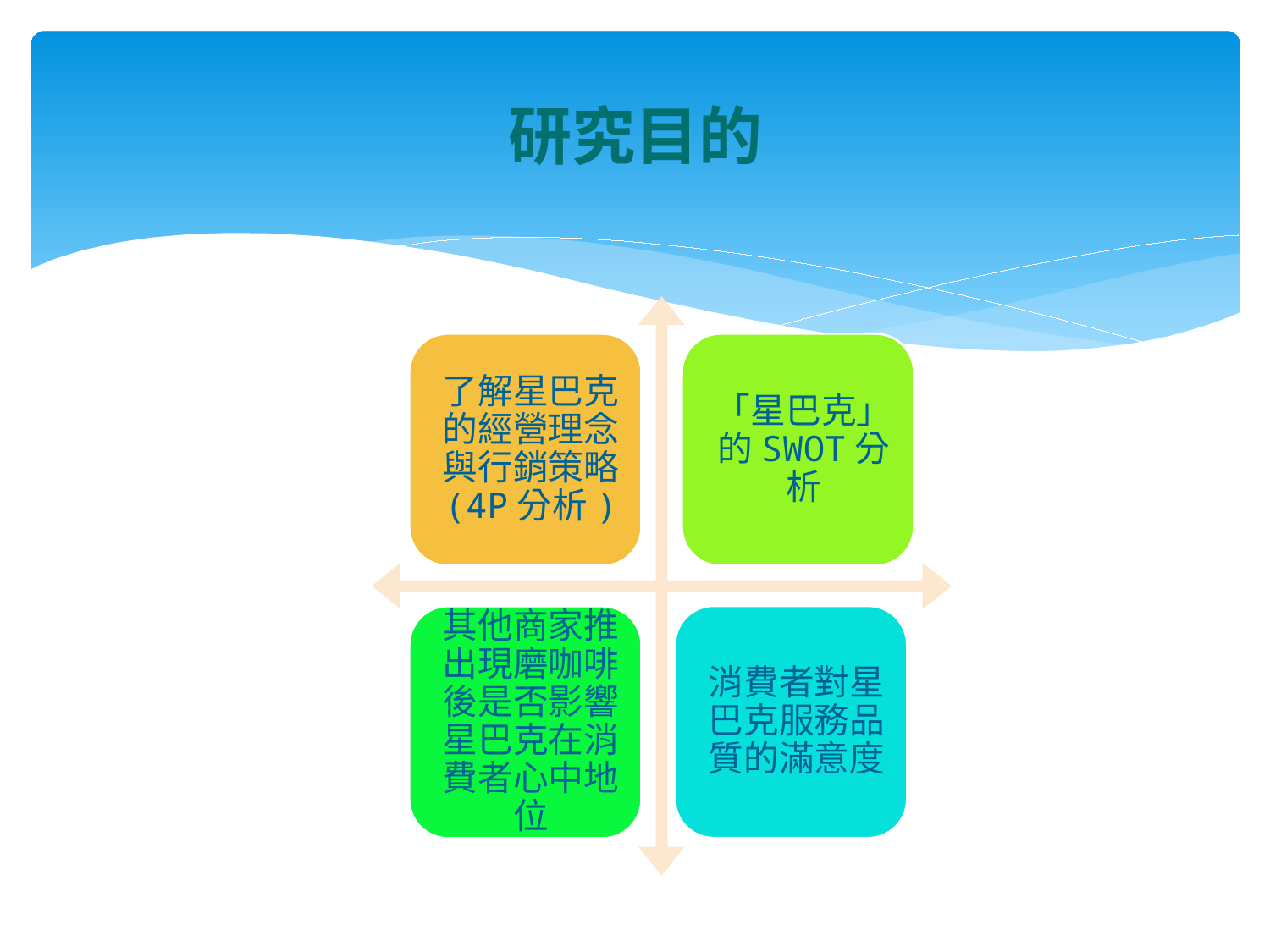

# 研究目的
了解星巴克的經營理念與行銷策略(4P分析)
「星巴克」的SWOT分析
其他商家推出現磨咖啡後是否影響星巴克在消費者心中地位
消費者對星巴克服務品質的滿意度